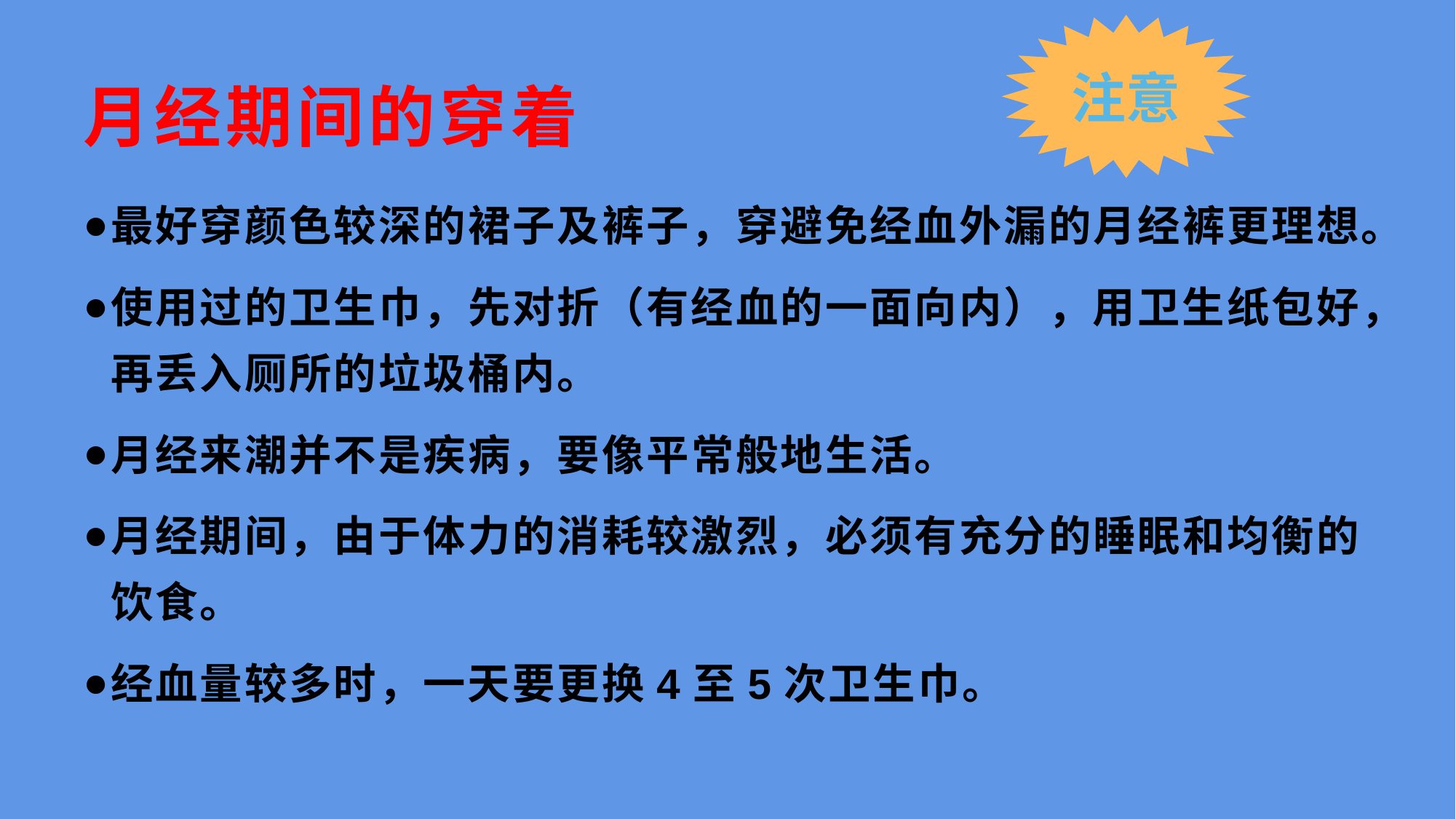

注意
# 月经期间的穿着
最好穿颜色较深的裙子及裤子，穿避免经血外漏的月经裤更理想。
使用过的卫生巾，先对折（有经血的一面向内），用卫生纸包好，再丢入厕所的垃圾桶内。
月经来潮并不是疾病，要像平常般地生活。
月经期间，由于体力的消耗较激烈，必须有充分的睡眠和均衡的饮食。
经血量较多时，一天要更换4至5次卫生巾。